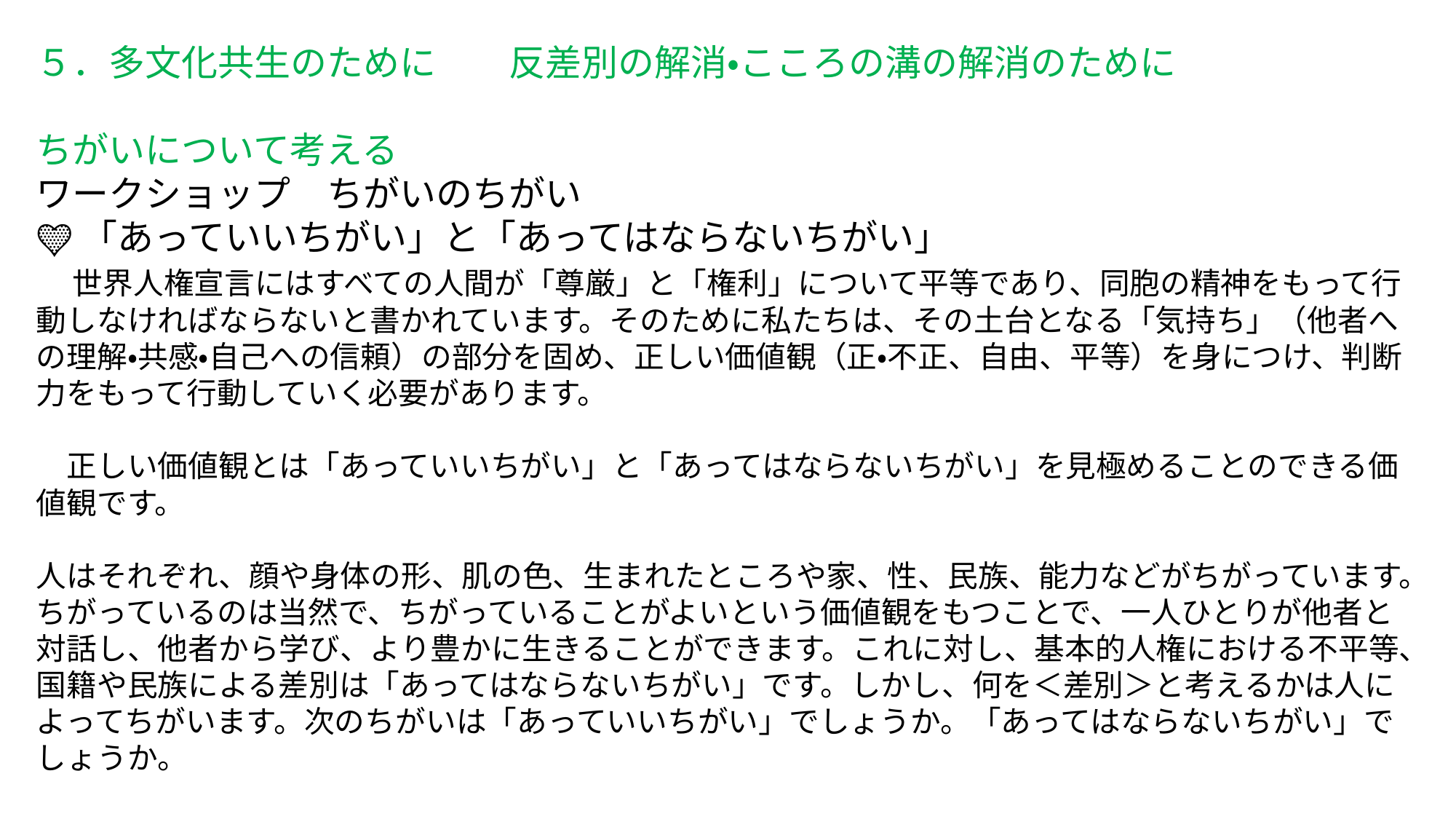

５．多文化共生のために　　反差別の解消・こころの溝の解消のために

ちがいについて考える
ワークショップ　ちがいのちがい
💛「あっていいちがい」と「あってはならないちがい」
　世界人権宣言にはすべての人間が「尊厳」と「権利」について平等であり、同胞の精神をもって行動しなければならないと書かれています。そのために私たちは、その土台となる「気持ち」（他者への理解・共感・自己への信頼）の部分を固め、正しい価値観（正・不正、自由、平等）を身につけ、判断力をもって行動していく必要があります。

　正しい価値観とは「あっていいちがい」と「あってはならないちがい」を見極めることのできる価値観です。

人はそれぞれ、顔や身体の形、肌の色、生まれたところや家、性、民族、能力などがちがっています。ちがっているのは当然で、ちがっていることがよいという価値観をもつことで、一人ひとりが他者と対話し、他者から学び、より豊かに生きることができます。これに対し、基本的人権における不平等、国籍や民族による差別は「あってはならないちがい」です。しかし、何を＜差別＞と考えるかは人によってちがいます。次のちがいは「あっていいちがい」でしょうか。「あってはならないちがい」でしょうか。